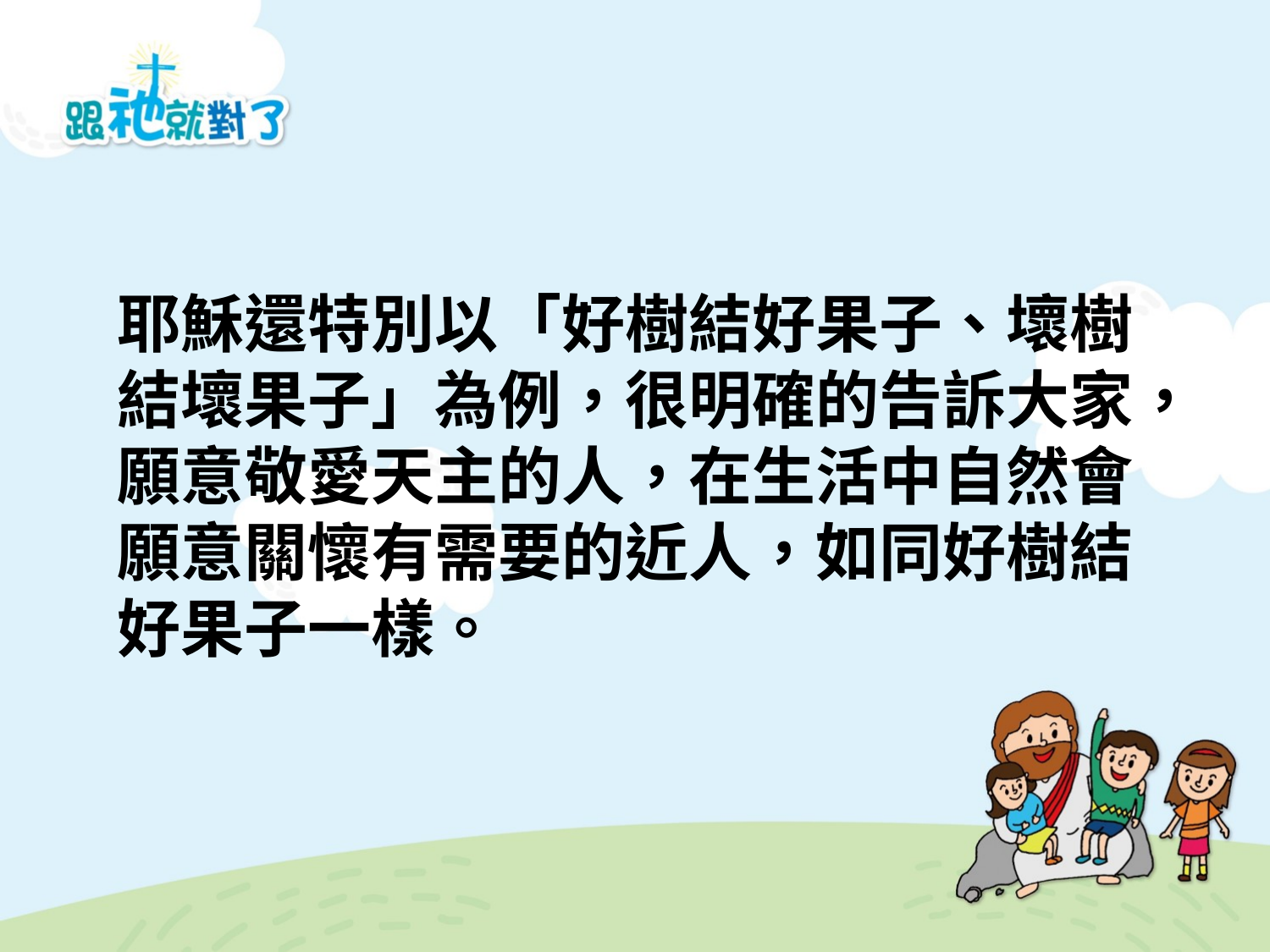

耶穌還特別以「好樹結好果子、壞樹結壞果子」為例，很明確的告訴大家，願意敬愛天主的人，在生活中自然會願意關懷有需要的近人，如同好樹結好果子一樣。